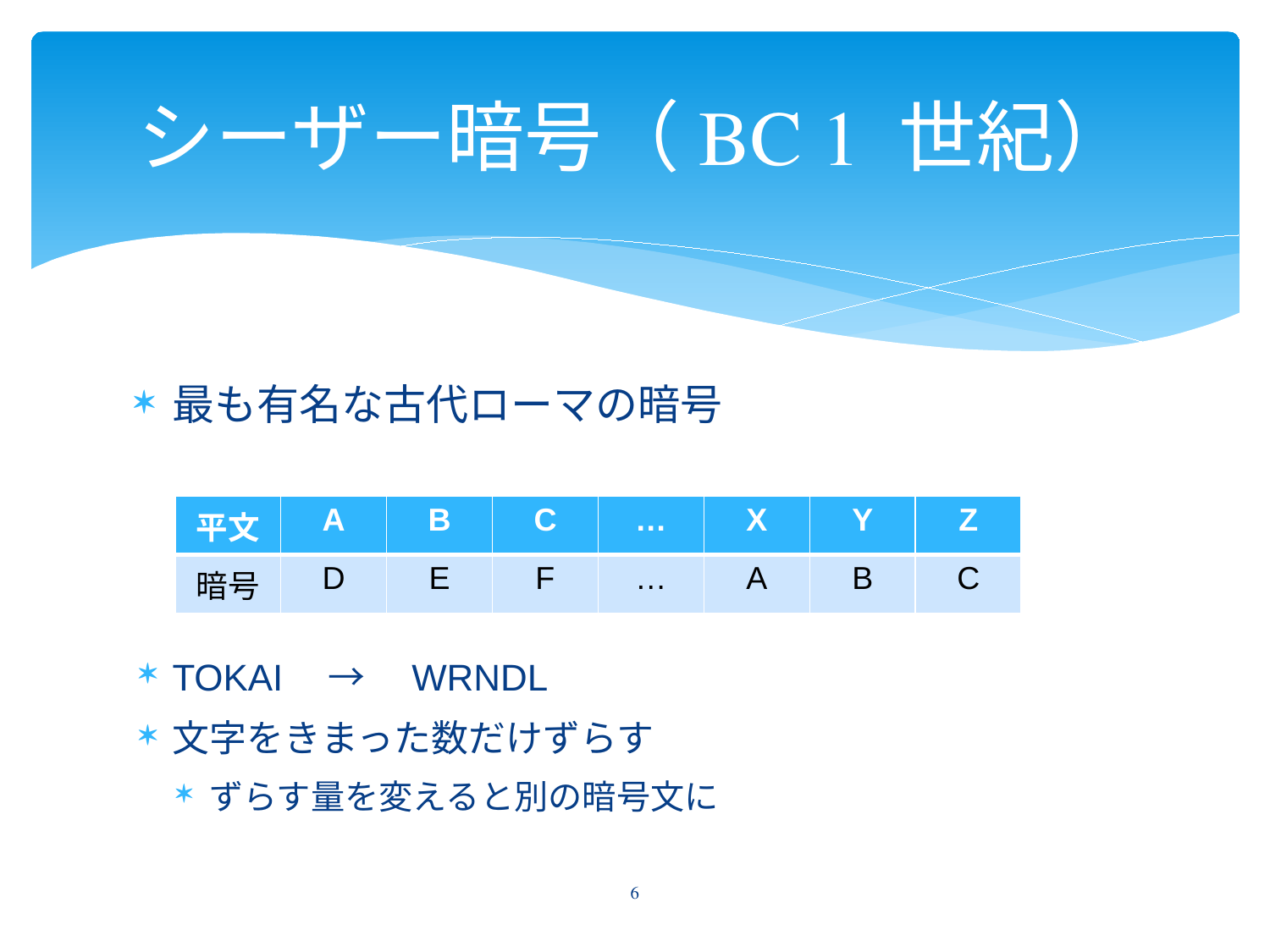

# シーザー暗号（BC 1 世紀）
最も有名な古代ローマの暗号
| 平文 | A | B | C | … | X | Y | Z |
| --- | --- | --- | --- | --- | --- | --- | --- |
| 暗号 | D | E | F | … | A | B | C |
TOKAI　→　WRNDL
文字をきまった数だけずらす
ずらす量を変えると別の暗号文に
6